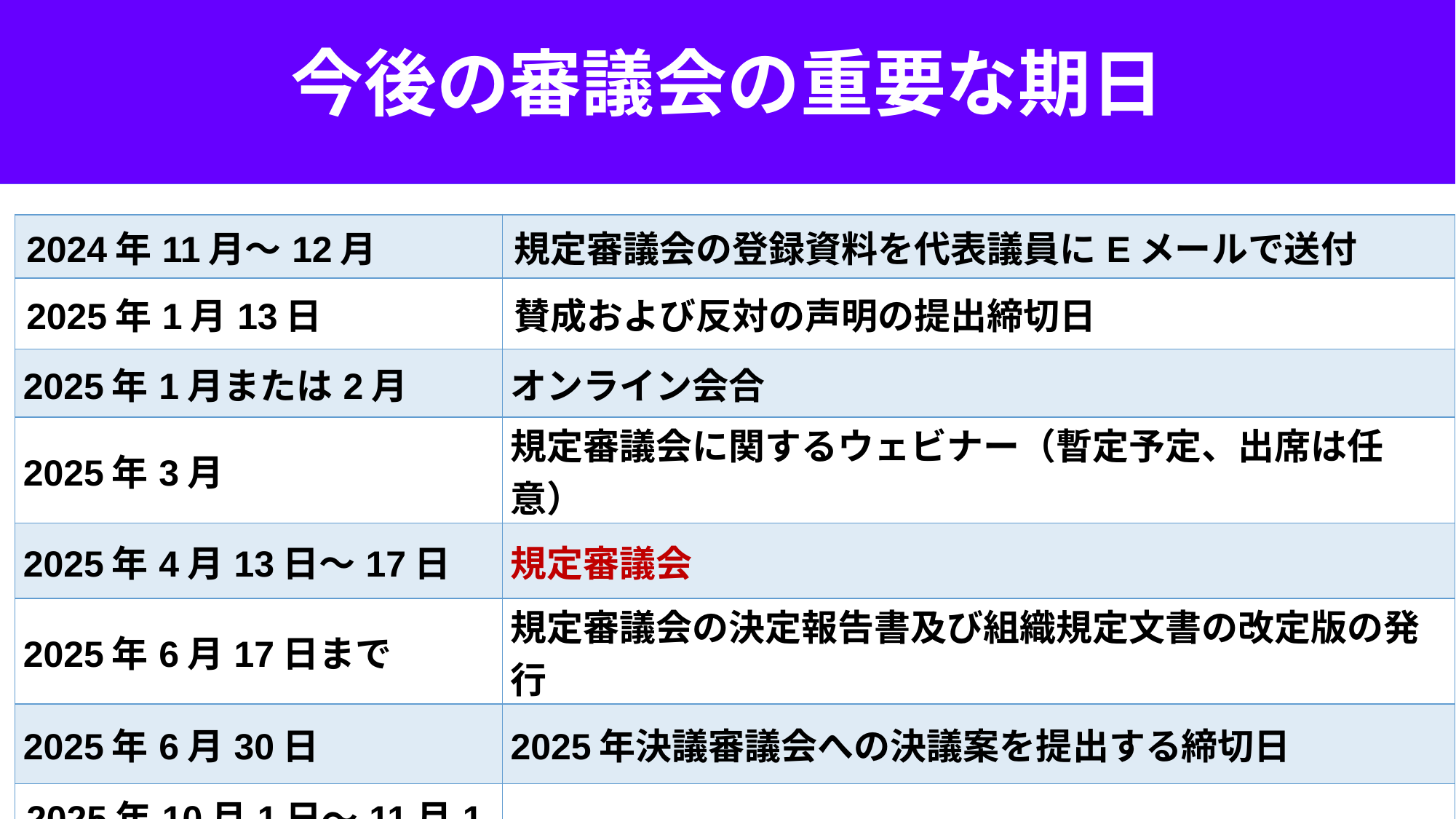

# 今後の審議会の重要な期日
| 2024年11月～12月 | 規定審議会の登録資料を代表議員にEメールで送付 |
| --- | --- |
| 2025年1月13日 | 賛成および反対の声明の提出締切日 |
| 2025年1月または2月 | オンライン会合 |
| 2025年3月 | 規定審議会に関するウェビナー（暫定予定、出席は任意） |
| 2025年4月13日～17日 | 規定審議会 |
| 2025年6月17日まで | 規定審議会の決定報告書及び組織規定文書の改定版の発行 |
| 2025年6月30日 | 2025年決議審議会への決議案を提出する締切日 |
| 2025年10月1日～11月1日 | 2025年決議審議会 |